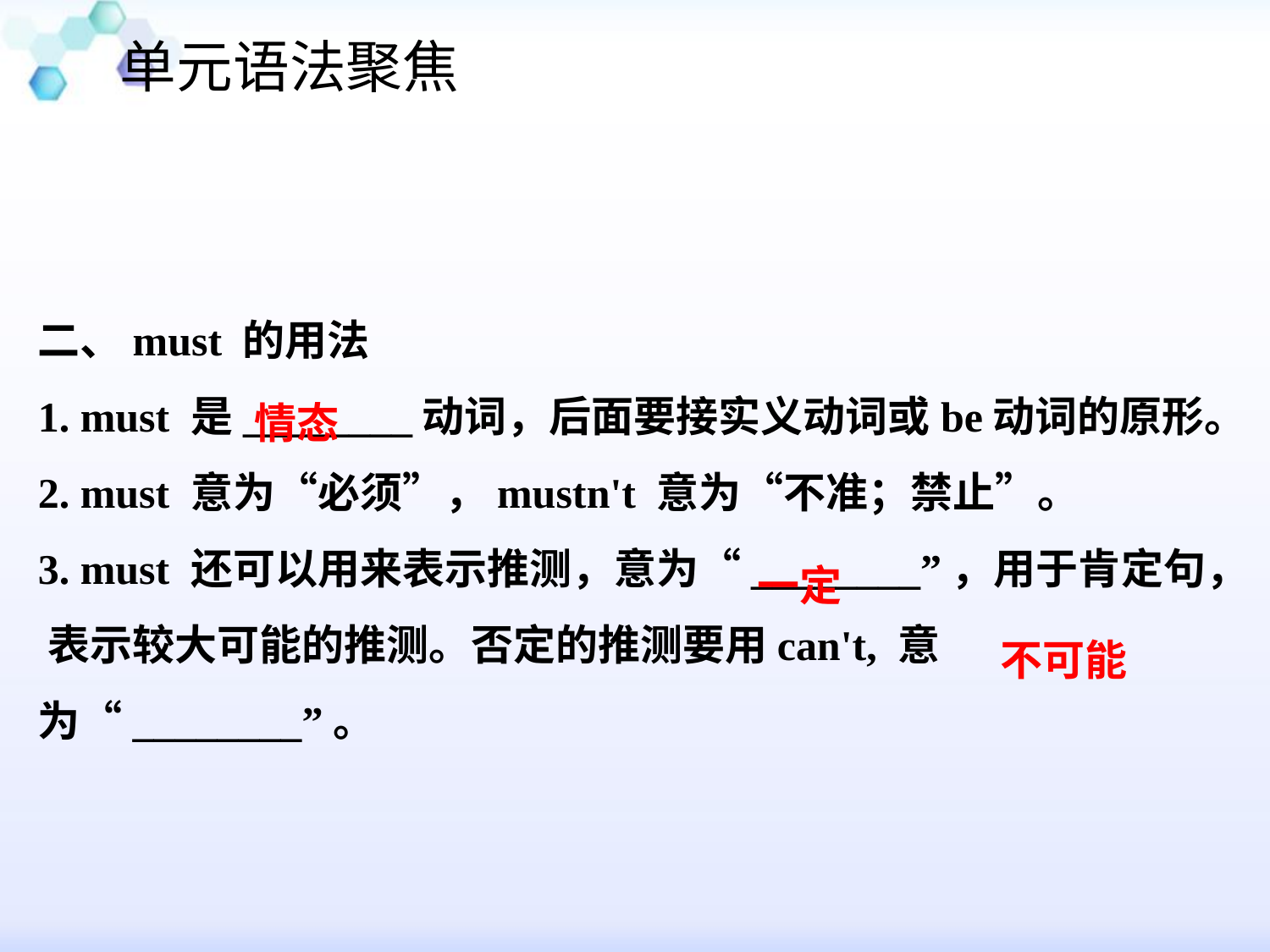

单元语法聚焦
#
二、must 的用法
1. must 是________动词，后面要接实义动词或be动词的原形。
2. must 意为“必须”，mustn't 意为“不准；禁止”。
3. must 还可以用来表示推测，意为“________”，用于肯定句， 表示较大可能的推测。否定的推测要用can't, 意为“________”。
情态
一定
不可能